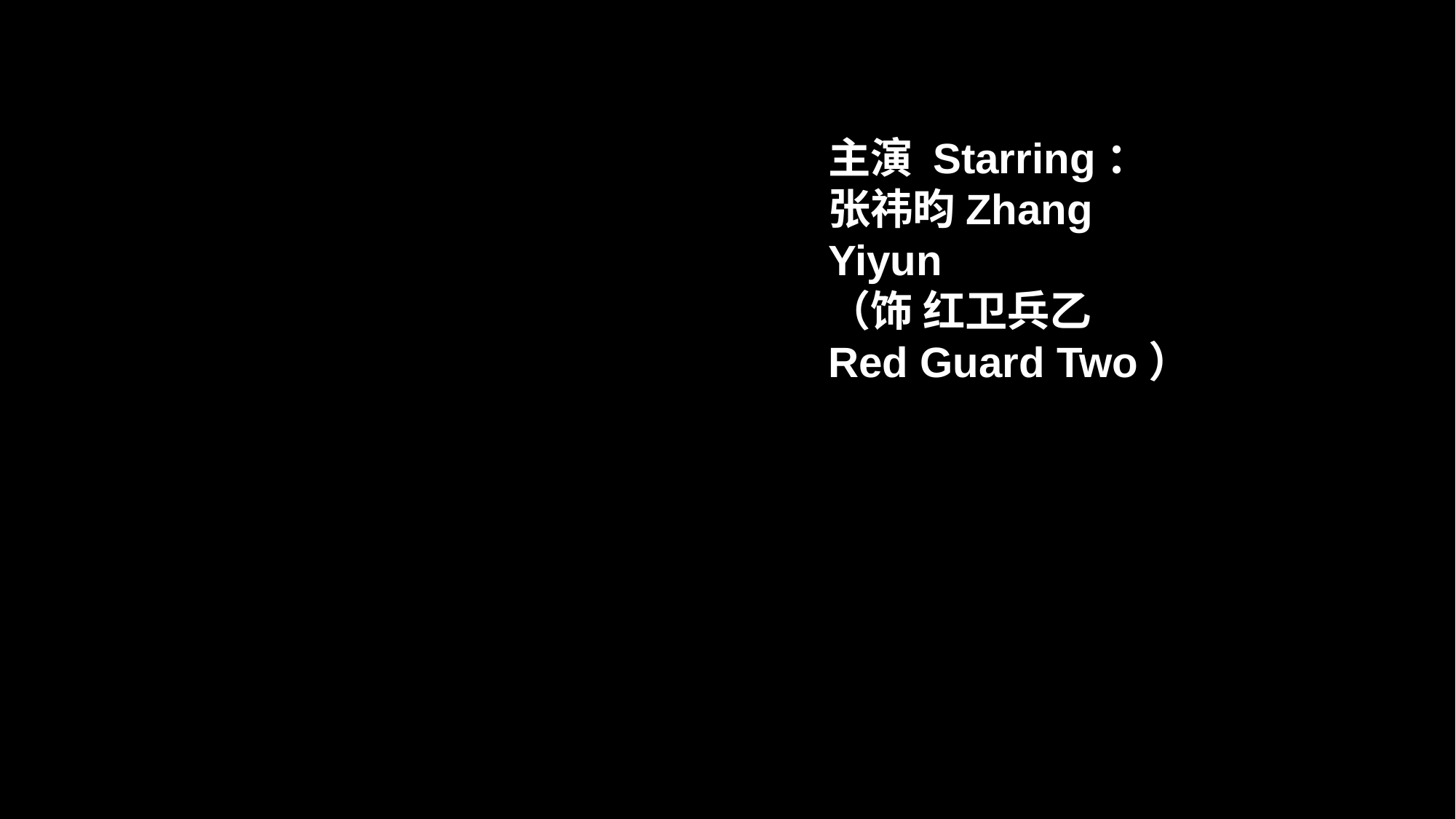

主演 Starring：
张祎昀Zhang Yiyun
（饰 红卫兵乙
Red Guard Two）